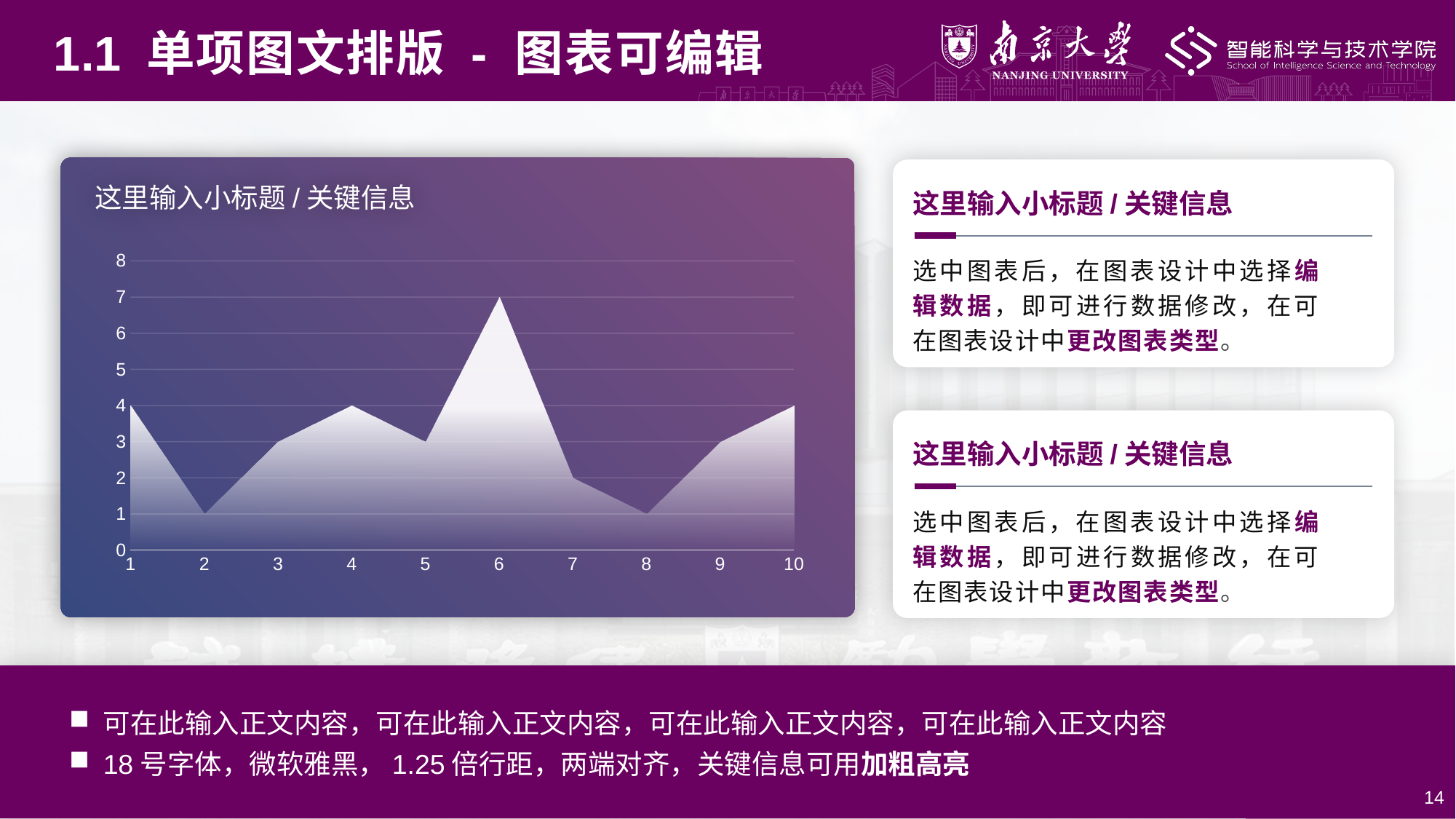

1.1 单项图文排版 - 图表可编辑

这里输入小标题/关键信息

这里输入小标题/关键信息

### Chart

| Category | 系列1 |
|---|---|
| 1 | 4.0 |
| 2 | 1.0 |
| 3 | 3.0 |
| 4 | 4.0 |
| 5 | 3.0 |
| 6 | 7.0 |
| 7 | 2.0 |
| 8 | 1.0 |
| 9 | 3.0 |
| 10 | 4.0 |
选中图表后，在图表设计中选择编辑数据，即可进行数据修改，在可在图表设计中更改图表类型。

这里输入小标题/关键信息
选中图表后，在图表设计中选择编辑数据，即可进行数据修改，在可在图表设计中更改图表类型。

可在此输入正文内容，可在此输入正文内容，可在此输入正文内容，可在此输入正文内容
18号字体，微软雅黑，1.25倍行距，两端对齐，关键信息可用加粗高亮
14